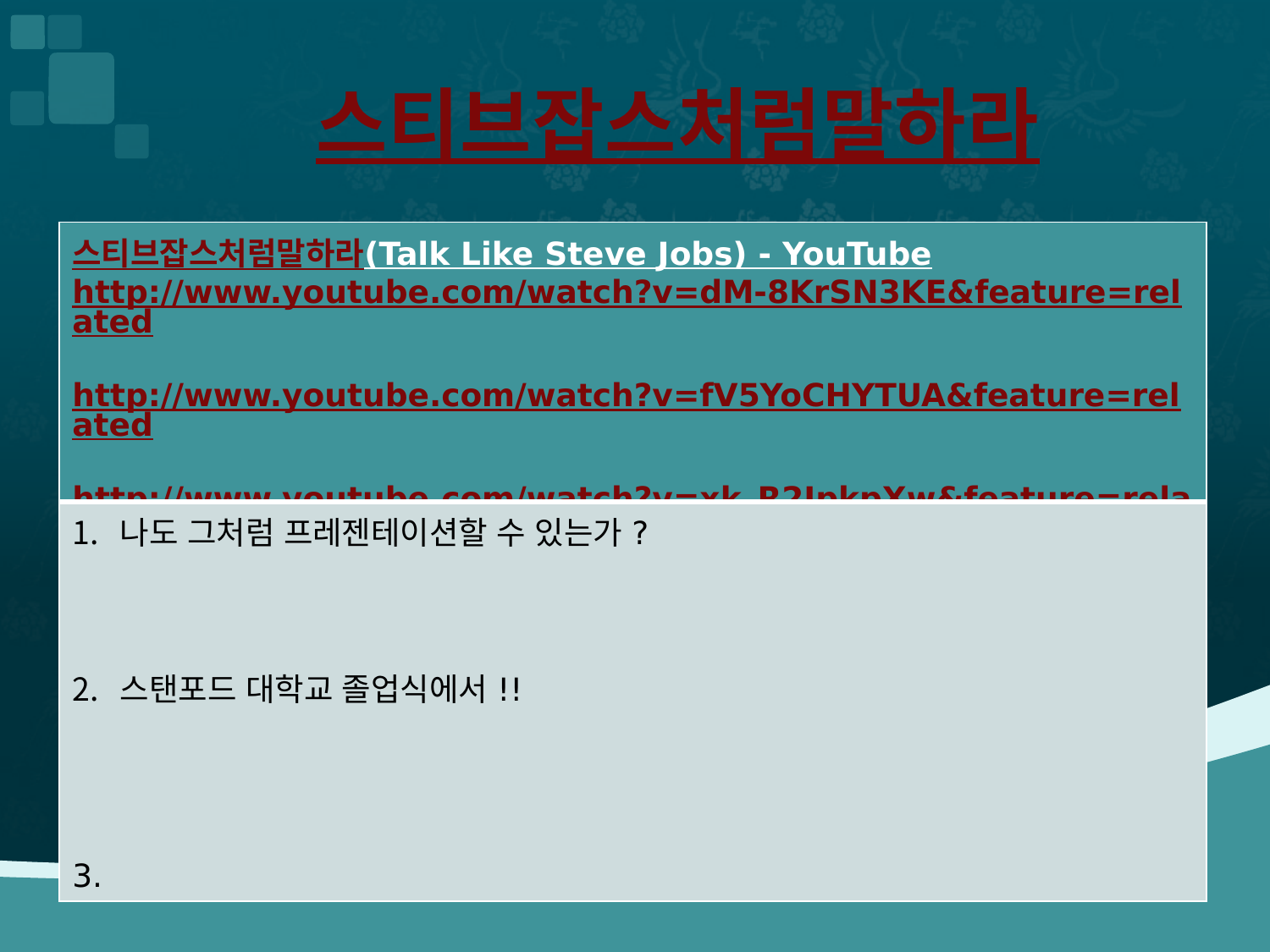

# 스티브잡스처럼말하라
| 스티브잡스처럼말하라(Talk Like Steve Jobs) - YouTube http://www.youtube.com/watch?v=dM-8KrSN3KE&feature=related http://www.youtube.com/watch?v=fV5YoCHYTUA&feature=related http://www.youtube.com/watch?v=xk\_R2JpkpXw&feature=related |
| --- |
| 나도 그처럼 프레젠테이션할 수 있는가? 스탠포드 대학교 졸업식에서!! |